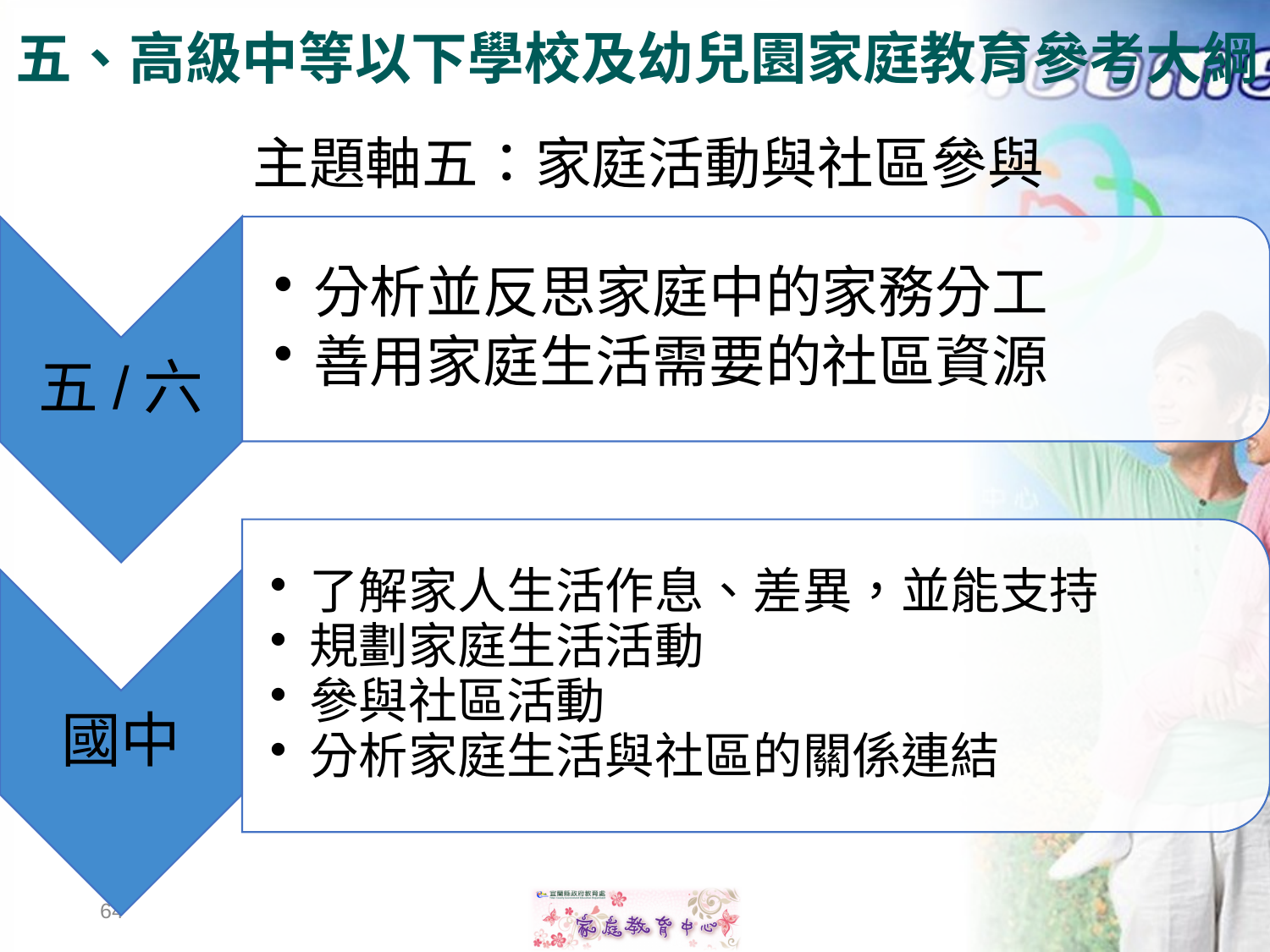

五、高級中等以下學校及幼兒園家庭教育參考大綱
主題軸五：家庭活動與社區參與
五/六
分析並反思家庭中的家務分工
善用家庭生活需要的社區資源
國中
了解家人生活作息、差異，並能支持
規劃家庭生活活動
參與社區活動
分析家庭生活與社區的關係連結
64